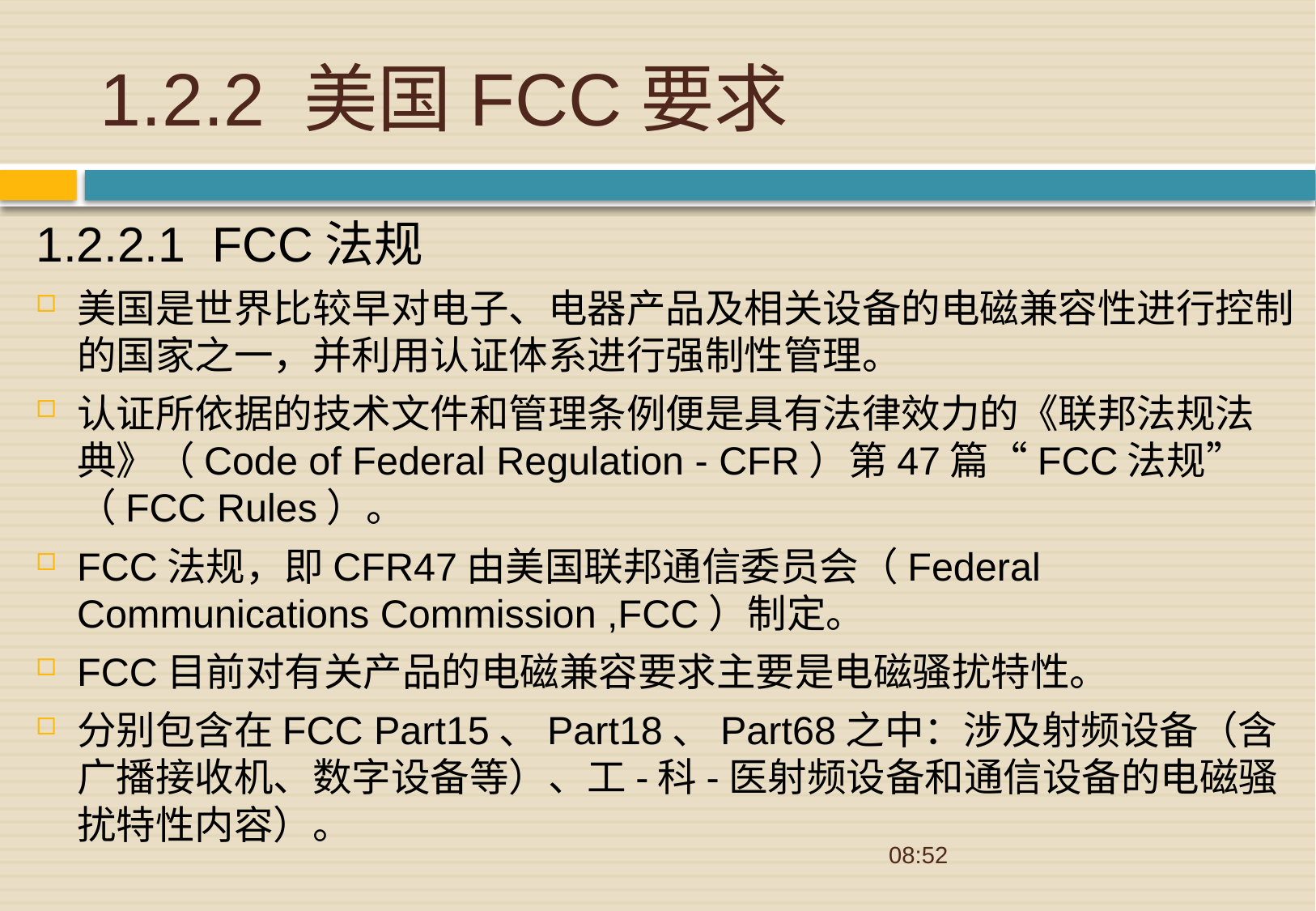

# 1.2.2 美国FCC要求
1.2.2.1  FCC法规
美国是世界比较早对电子、电器产品及相关设备的电磁兼容性进行控制的国家之一，并利用认证体系进行强制性管理。
认证所依据的技术文件和管理条例便是具有法律效力的《联邦法规法典》（Code of Federal Regulation - CFR）第47篇“FCC法规”（FCC Rules）。
FCC法规，即CFR47由美国联邦通信委员会（Federal Communications Commission ,FCC）制定。
FCC目前对有关产品的电磁兼容要求主要是电磁骚扰特性。
分别包含在FCC Part15、Part18、Part68之中：涉及射频设备（含广播接收机、数字设备等）、工-科-医射频设备和通信设备的电磁骚扰特性内容）。
08:52